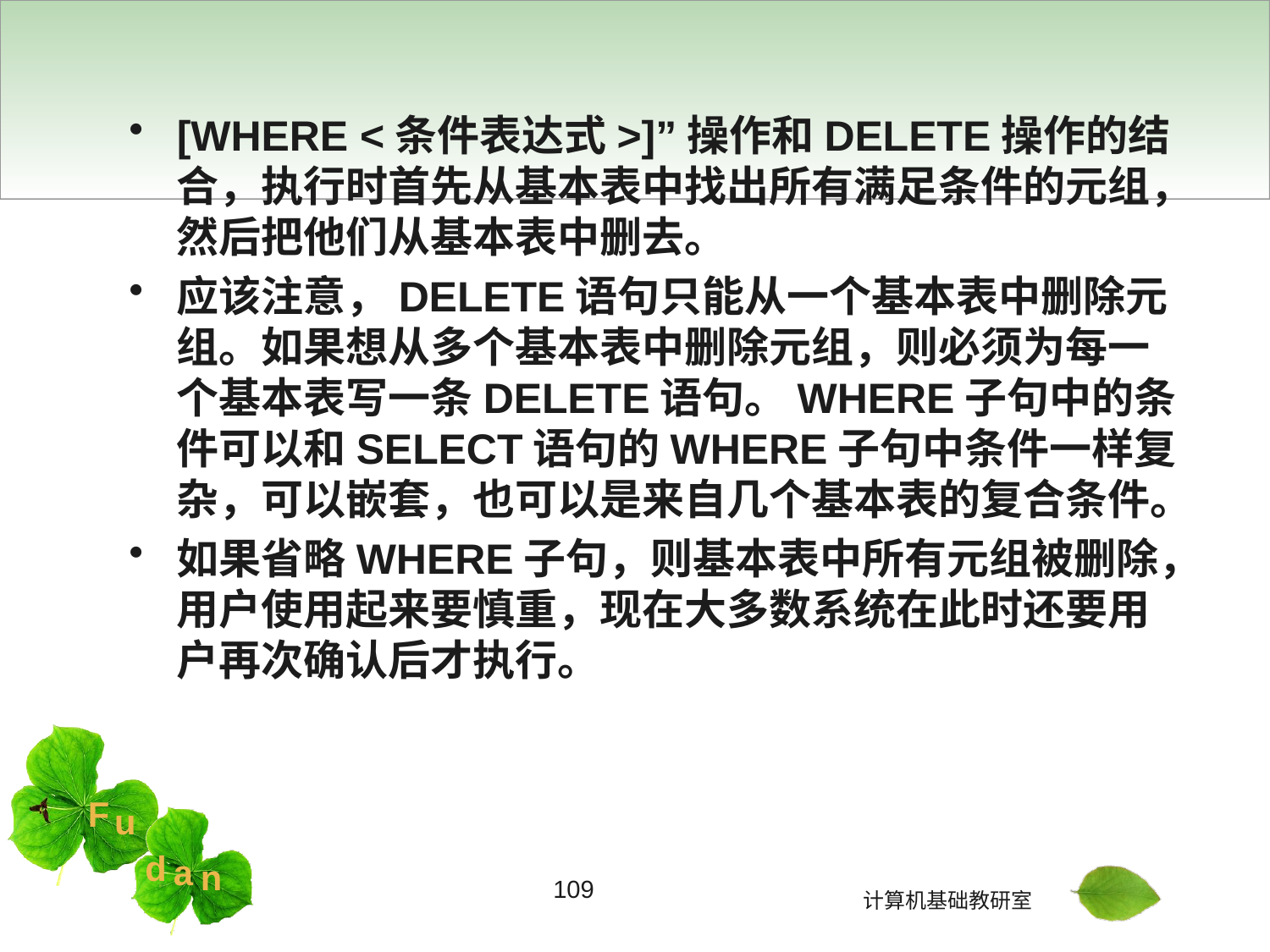

#
[WHERE <条件表达式>]”操作和DELETE操作的结合，执行时首先从基本表中找出所有满足条件的元组，然后把他们从基本表中删去。
应该注意，DELETE语句只能从一个基本表中删除元组。如果想从多个基本表中删除元组，则必须为每一个基本表写一条DELETE语句。WHERE子句中的条件可以和SELECT语句的WHERE子句中条件一样复杂，可以嵌套，也可以是来自几个基本表的复合条件。
如果省略WHERE子句，则基本表中所有元组被删除，用户使用起来要慎重，现在大多数系统在此时还要用户再次确认后才执行。

109